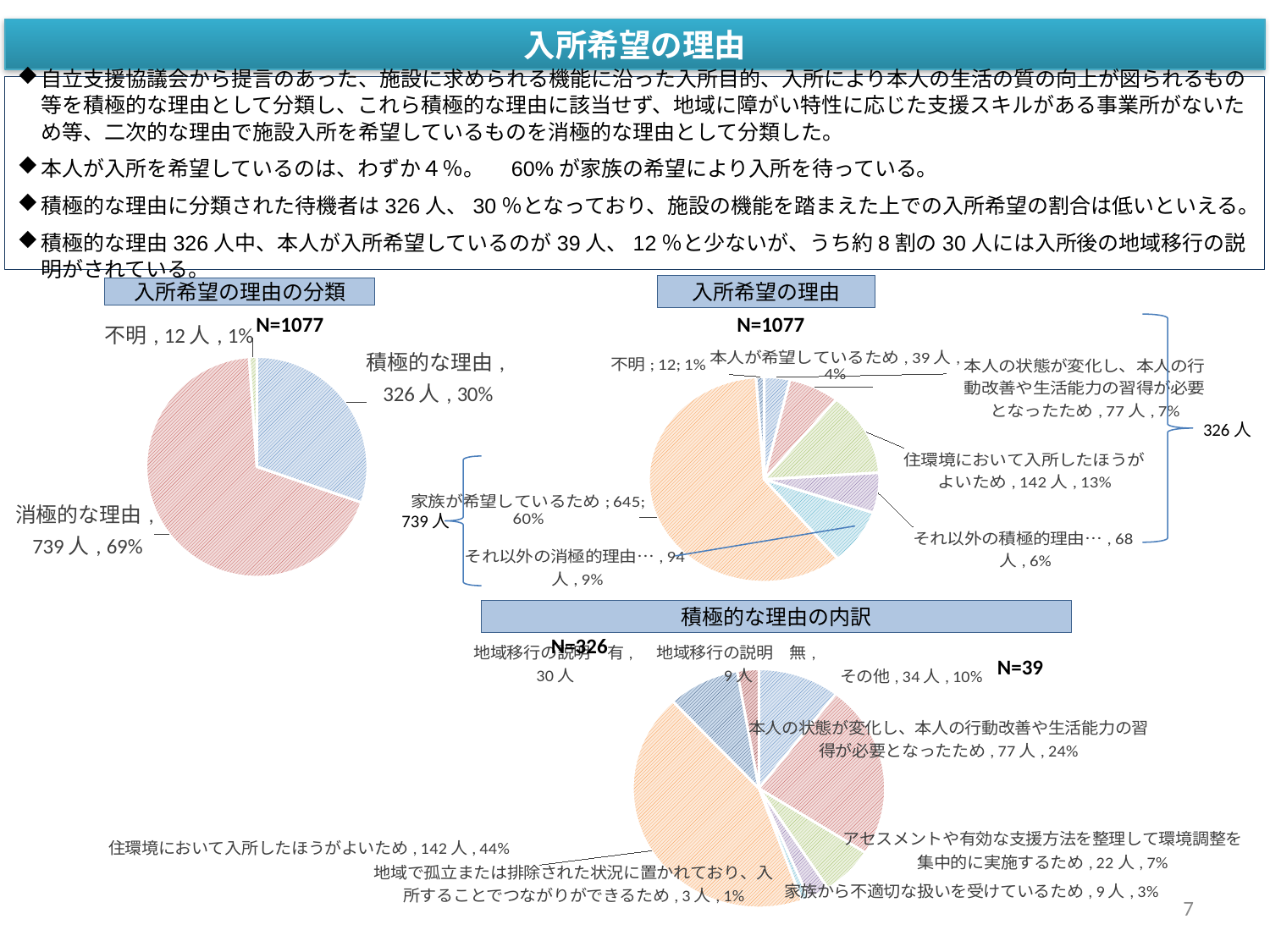

入所希望の理由
自立支援協議会から提言のあった、施設に求められる機能に沿った入所目的、入所により本人の生活の質の向上が図られるもの等を積極的な理由として分類し、これら積極的な理由に該当せず、地域に障がい特性に応じた支援スキルがある事業所がないため等、二次的な理由で施設入所を希望しているものを消極的な理由として分類した。
本人が入所を希望しているのは、わずか４％。　60%が家族の希望により入所を待っている。
積極的な理由に分類された待機者は326人、30％となっており、施設の機能を踏まえた上での入所希望の割合は低いといえる。
積極的な理由326人中、本人が入所希望しているのが39人、12％と少ないが、うち約8割の30人には入所後の地域移行の説明がされている。
入所希望の理由
入所希望の理由の分類
N=1077
N=1077

### Chart

| Category | 地域移行についての意向確認 |
|---|---|
| 本人が希望しているため | 39.0 |
| 本人の状態が変化し、本人の行動改善や生活能力の習得が必要となったため | 77.0 |
| 住環境において入所したほうがよいため | 142.0 |
| それ以外の積極的理由… | 68.0 |
| それ以外の消極的理由… | 94.0 |
| 家族が希望しているため | 645.0 |
| 不明 | 12.0 |

### Chart

| Category | 入所希望の理由 |
|---|---|
| 積極的な理由 | 326.0 |
| 消極的な理由 | 739.0 |
| 不明 | 12.0 |
326人

739人
積極的な理由の内訳

[unsupported chart]

N=326
N=39
7